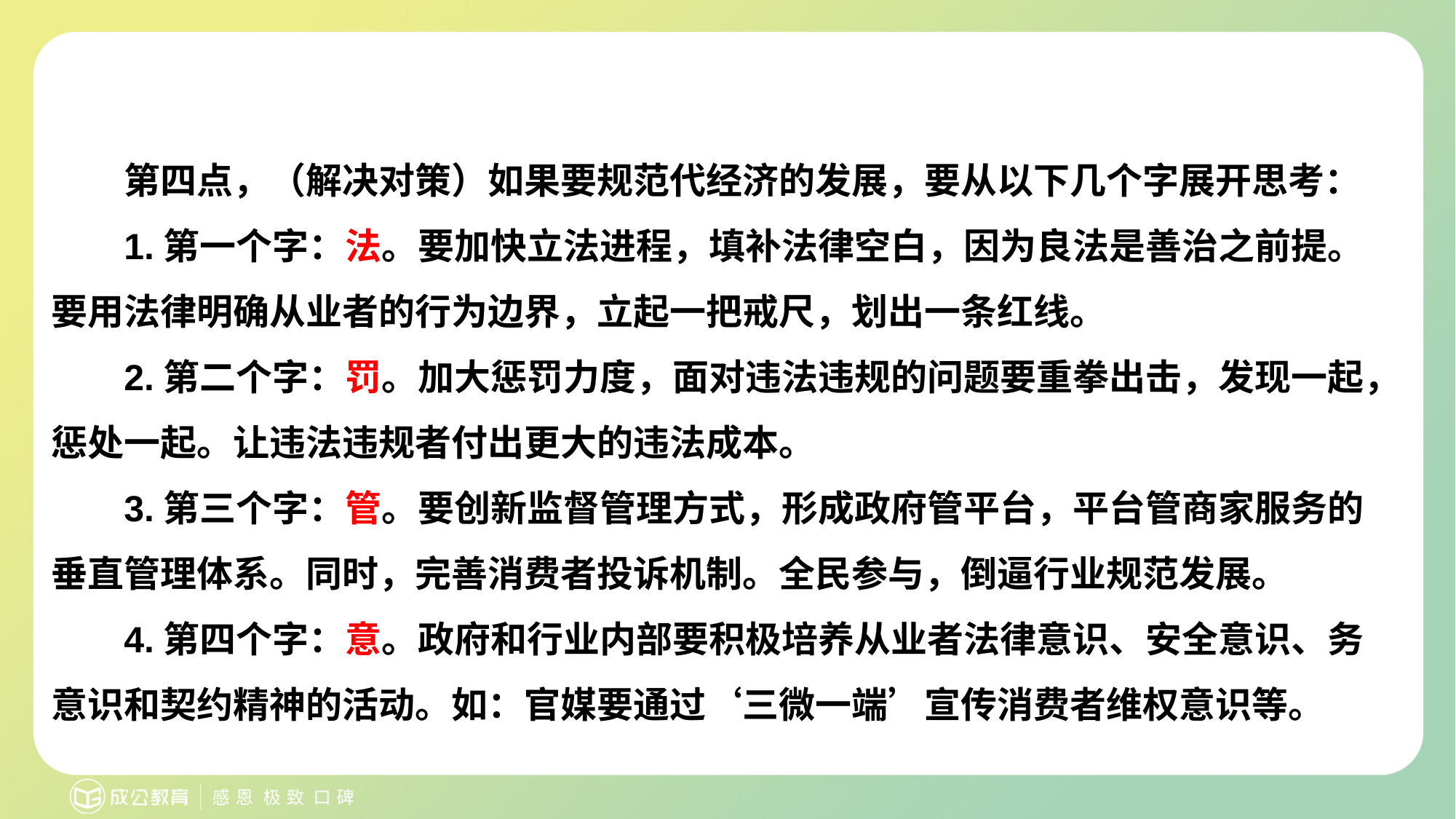

第四点，（解决对策）如果要规范代经济的发展，要从以下几个字展开思考：
1.第一个字：法。要加快立法进程，填补法律空白，因为良法是善治之前提。要用法律明确从业者的行为边界，立起一把戒尺，划出一条红线。
2.第二个字：罚。加大惩罚力度，面对违法违规的问题要重拳出击，发现一起，惩处一起。让违法违规者付出更大的违法成本。
3.第三个字：管。要创新监督管理方式，形成政府管平台，平台管商家服务的垂直管理体系。同时，完善消费者投诉机制。全民参与，倒逼行业规范发展。
4.第四个字：意。政府和行业内部要积极培养从业者法律意识、安全意识、务意识和契约精神的活动。如：官媒要通过‘三微一端’宣传消费者维权意识等。